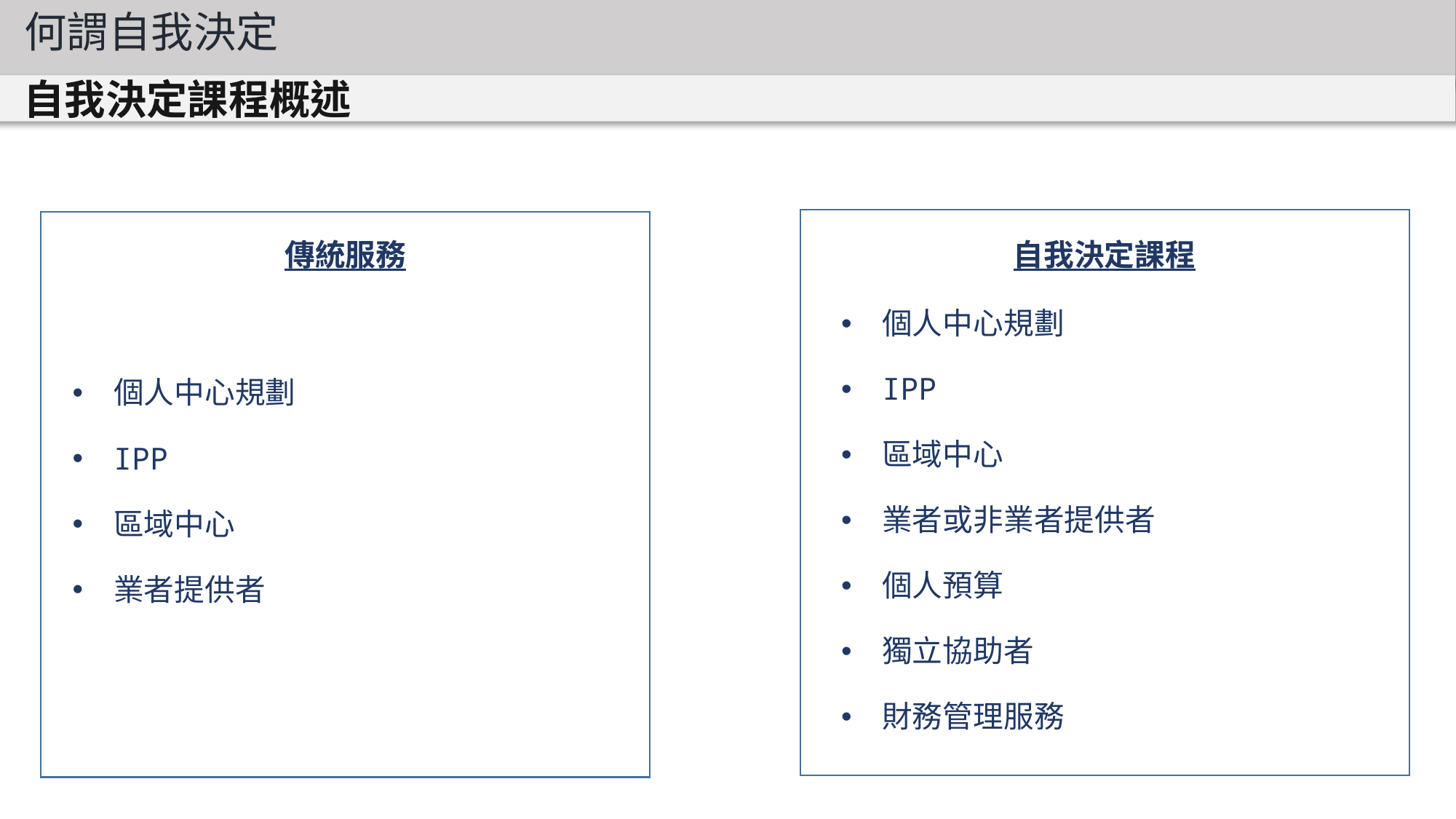

何謂自我決定
自我決定課程概述

傳統服務
自我決定課程

個人中心規劃

IPP

區域中心

業者提供者
個人中心規劃

IPP

區域中心

業者或非業者提供者

個人預算

獨立協助者

財務管理服務